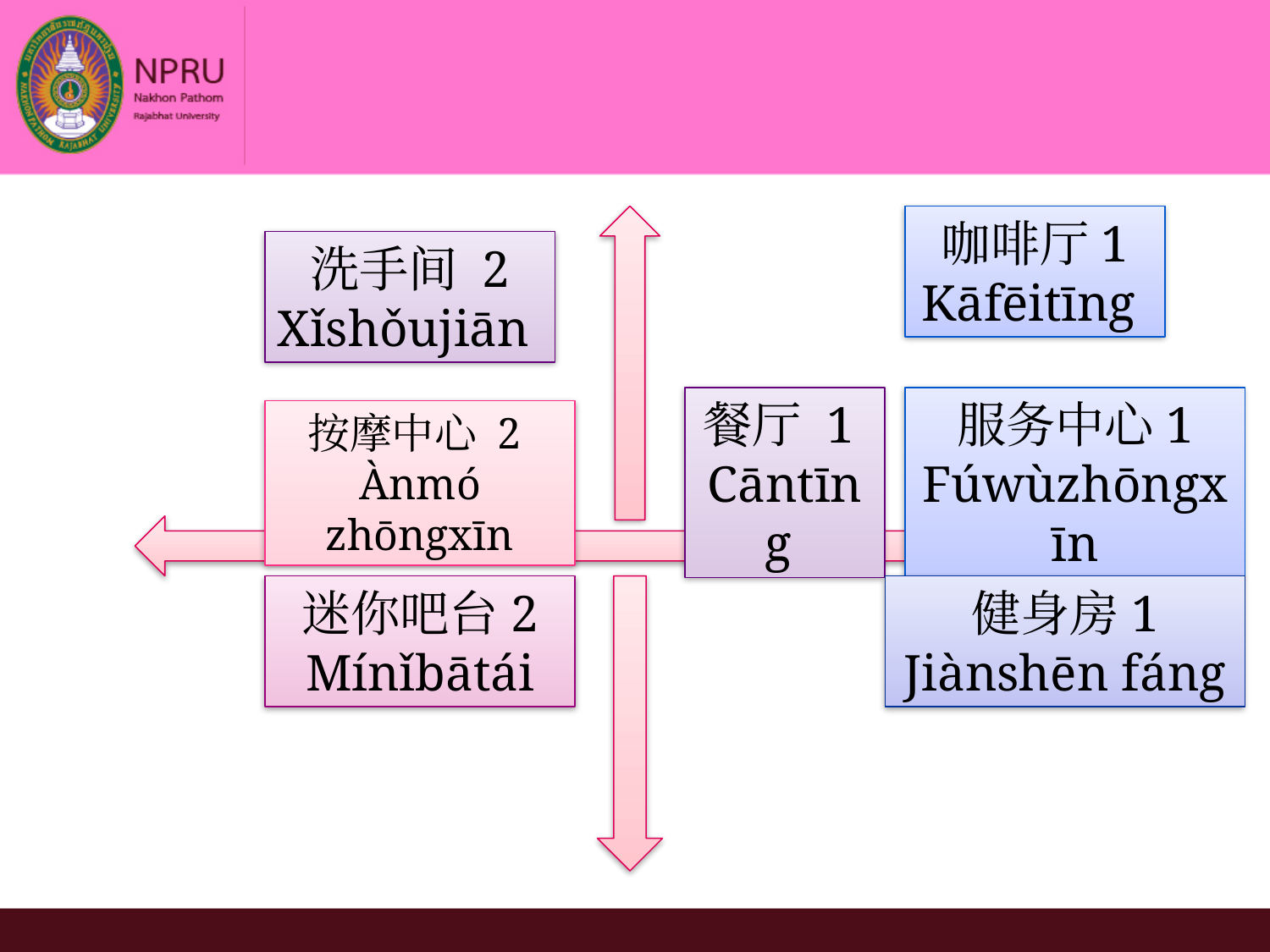

#

咖啡厅1
Kāfēitīng

洗手间 2
Xǐshǒujiān
餐厅 1  Cāntīng
服务中心1
Fúwùzhōngxīn
按摩中心 2
Ànmó zhōngxīn

迷你吧台2
Mínǐbātái

健身房1
Jiànshēn fáng